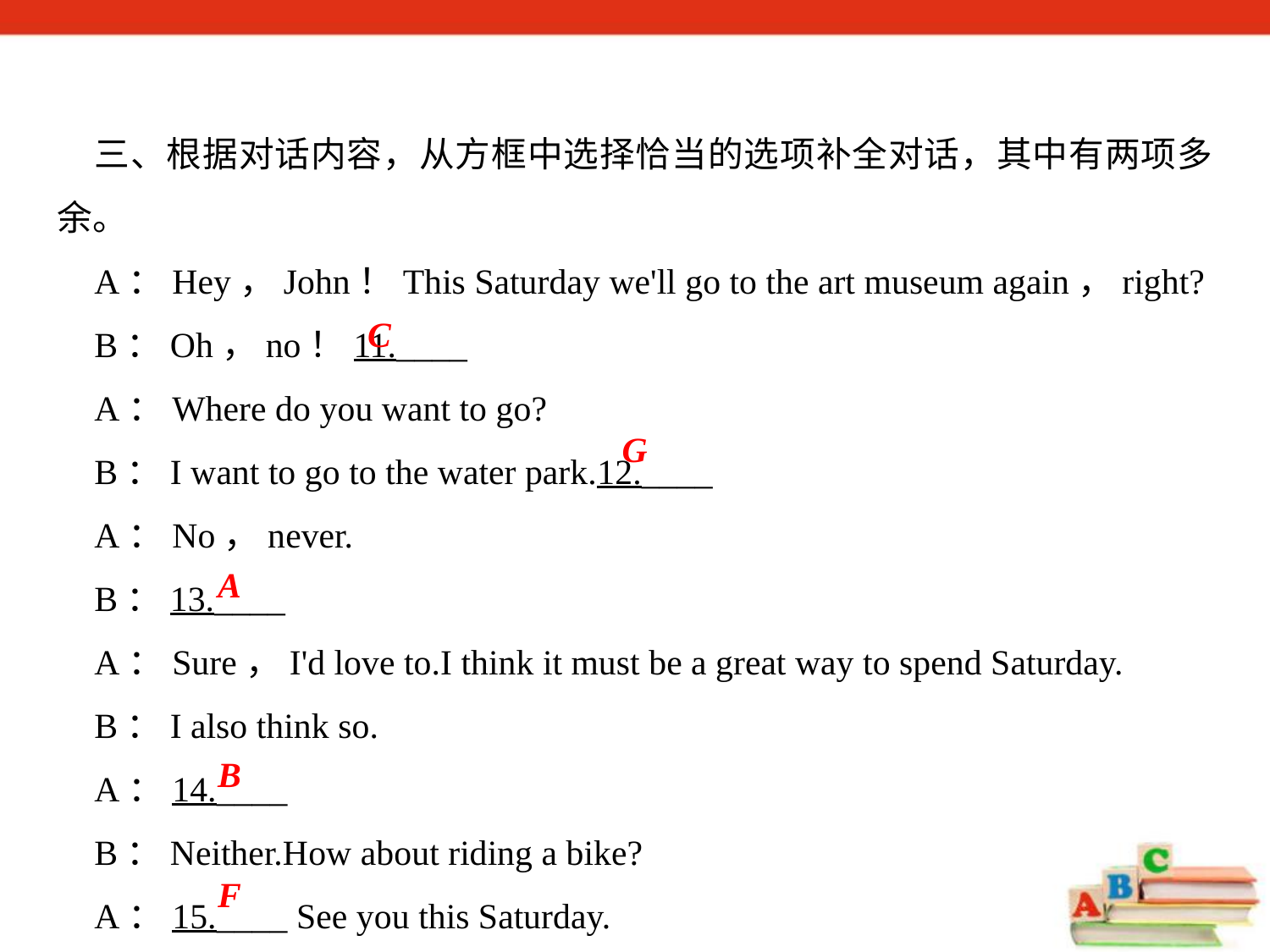

三、根据对话内容，从方框中选择恰当的选项补全对话，其中有两项多余。
A：Hey，John！This Saturday we'll go to the art museum again，right?
B：Oh，no！11.____
A：Where do you want to go?
B：I want to go to the water park.12.____
A：No，never.
B：13.____
A：Sure，I'd love to.I think it must be a great way to spend Saturday.
B：I also think so.
A：14.____
B：Neither.How about riding a bike?
A：15.____ See you this Saturday.
C
G
A
B
F